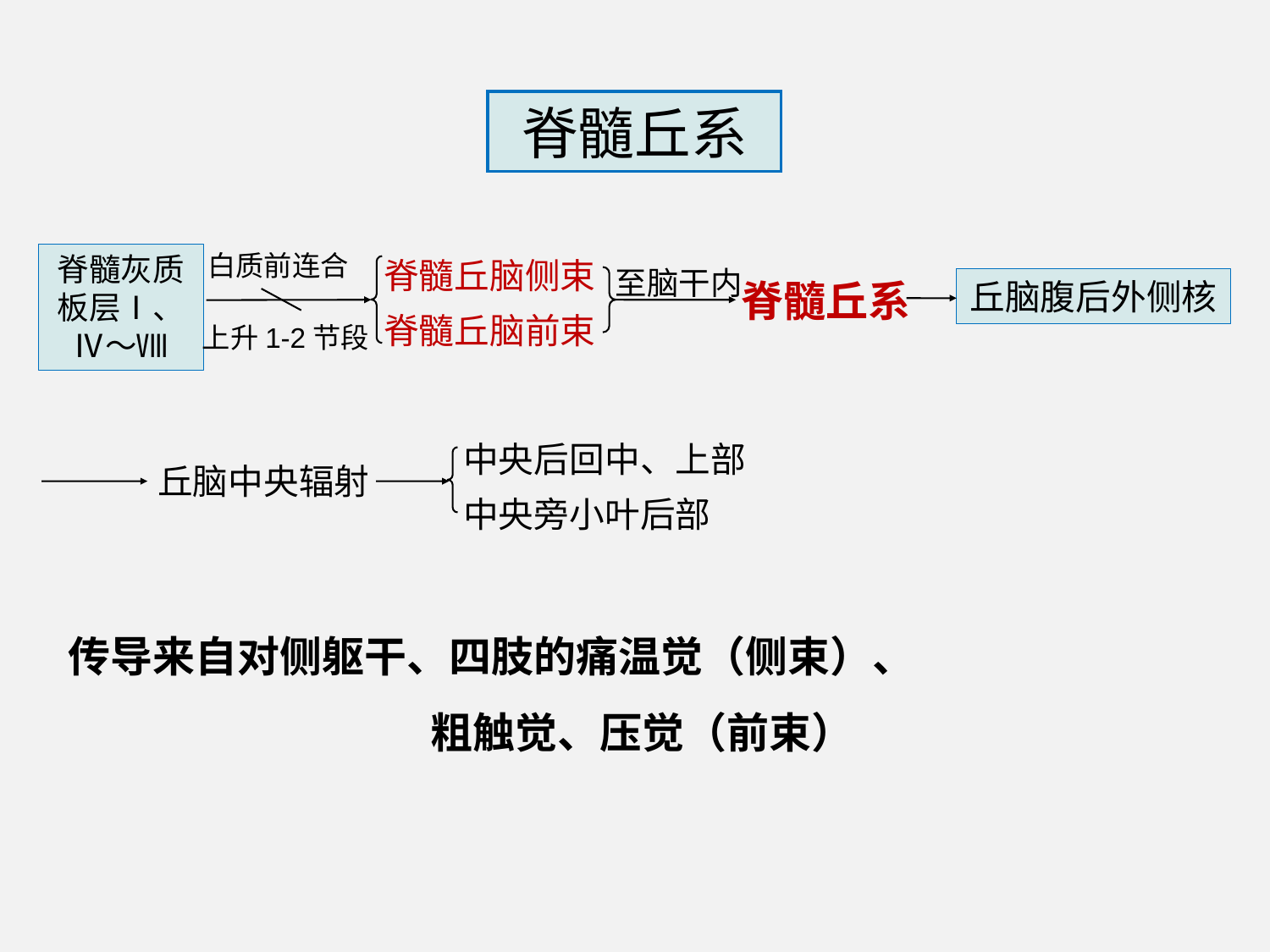

脊髓丘系
脊髓丘脑侧束
脊髓丘脑前束
白质前连合
脊髓灰质板层Ⅰ、Ⅳ～Ⅷ
至脑干内

脊髓丘系
丘脑腹后外侧核

上升1-2节段
中央后回中、上部
中央旁小叶后部

丘脑中央辐射

传导来自对侧躯干、四肢的痛温觉（侧束）、
                                     粗触觉、压觉（前束）